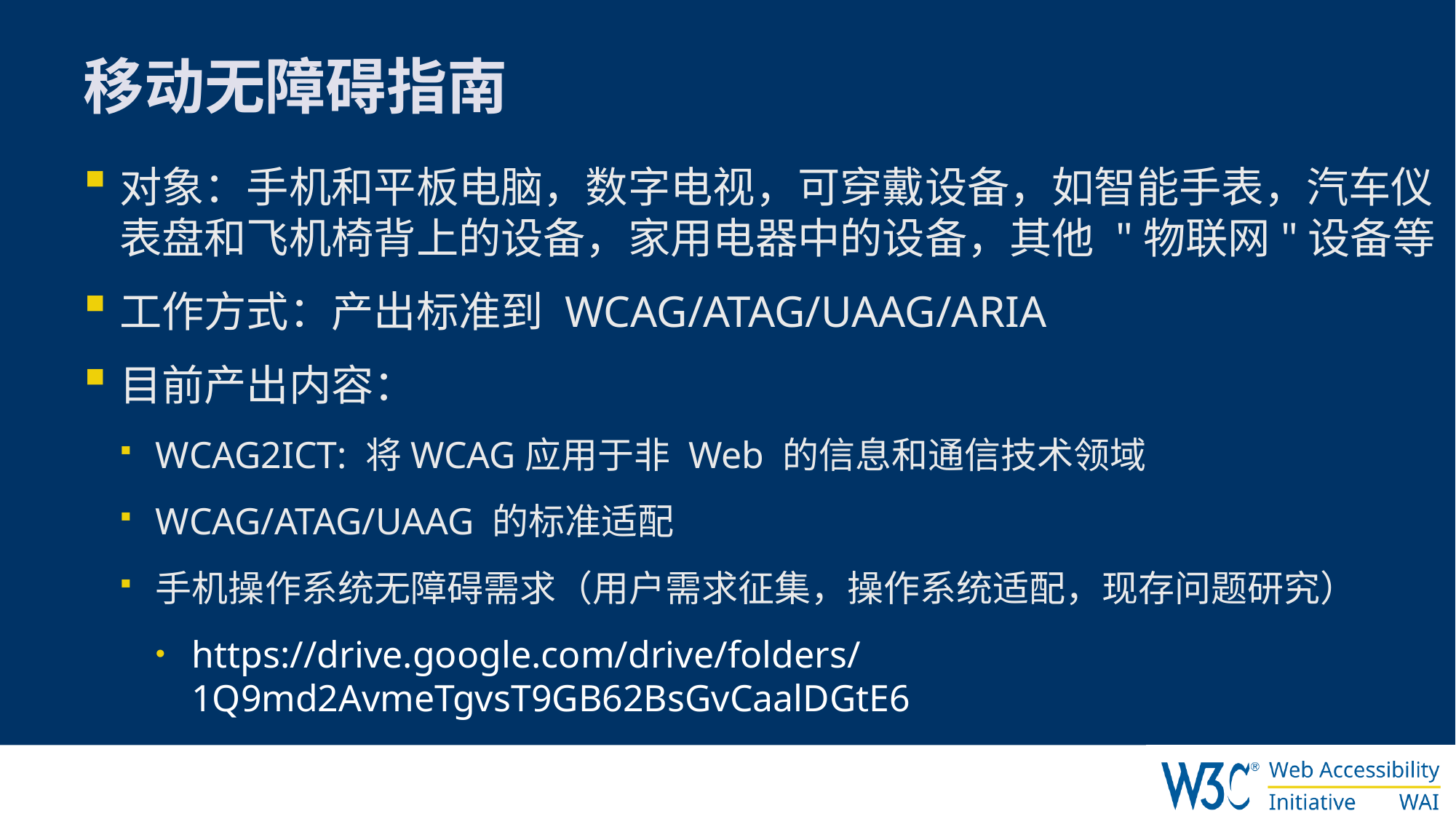

# 移动无障碍指南
对象：手机和平板电脑，数字电视，可穿戴设备，如智能手表，汽车仪表盘和飞机椅背上的设备，家用电器中的设备，其他 "物联网"设备等
工作方式：产出标准到 WCAG/ATAG/UAAG/ARIA
目前产出内容：
WCAG2ICT: 将WCAG应用于非 Web 的信息和通信技术领域
WCAG/ATAG/UAAG 的标准适配
手机操作系统无障碍需求（用户需求征集，操作系统适配，现存问题研究）
https://drive.google.com/drive/folders/1Q9md2AvmeTgvsT9GB62BsGvCaalDGtE6